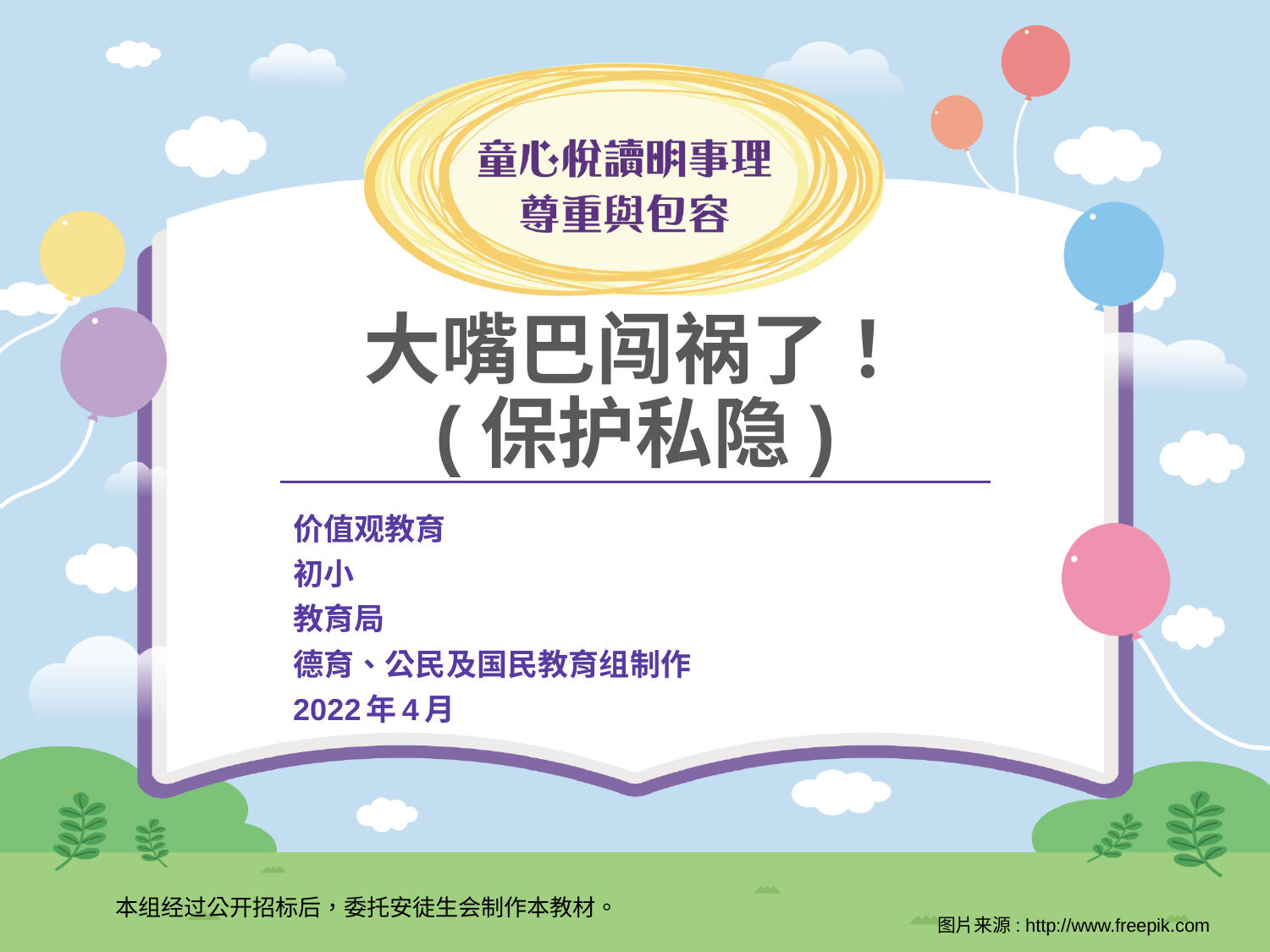

大嘴巴闯祸了！
(保护私隐)
价值观教育
初小
教育局
德育、公民及国民教育组制作
2022年4月

本组经过公开招标后，委托安徒生会制作本教材。
图片来源: http://www.freepik.com